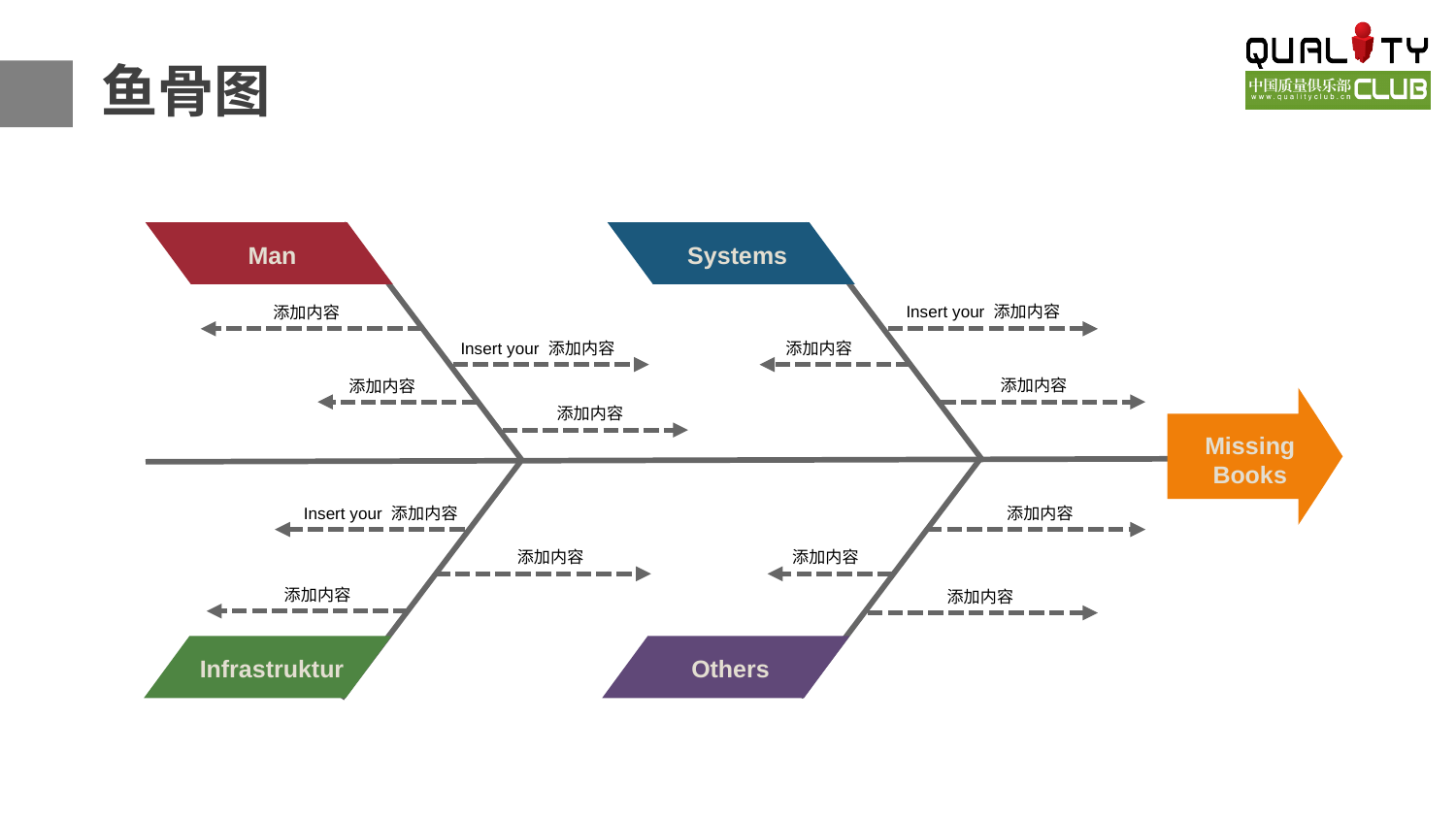

鱼骨图

Man
Systems
Insert your 添加内容
添加内容
添加内容
Insert your 添加内容
添加内容
添加内容

添加内容
Missing
Books
Insert your 添加内容
添加内容
添加内容
添加内容
添加内容
添加内容

Infrastruktur
Others